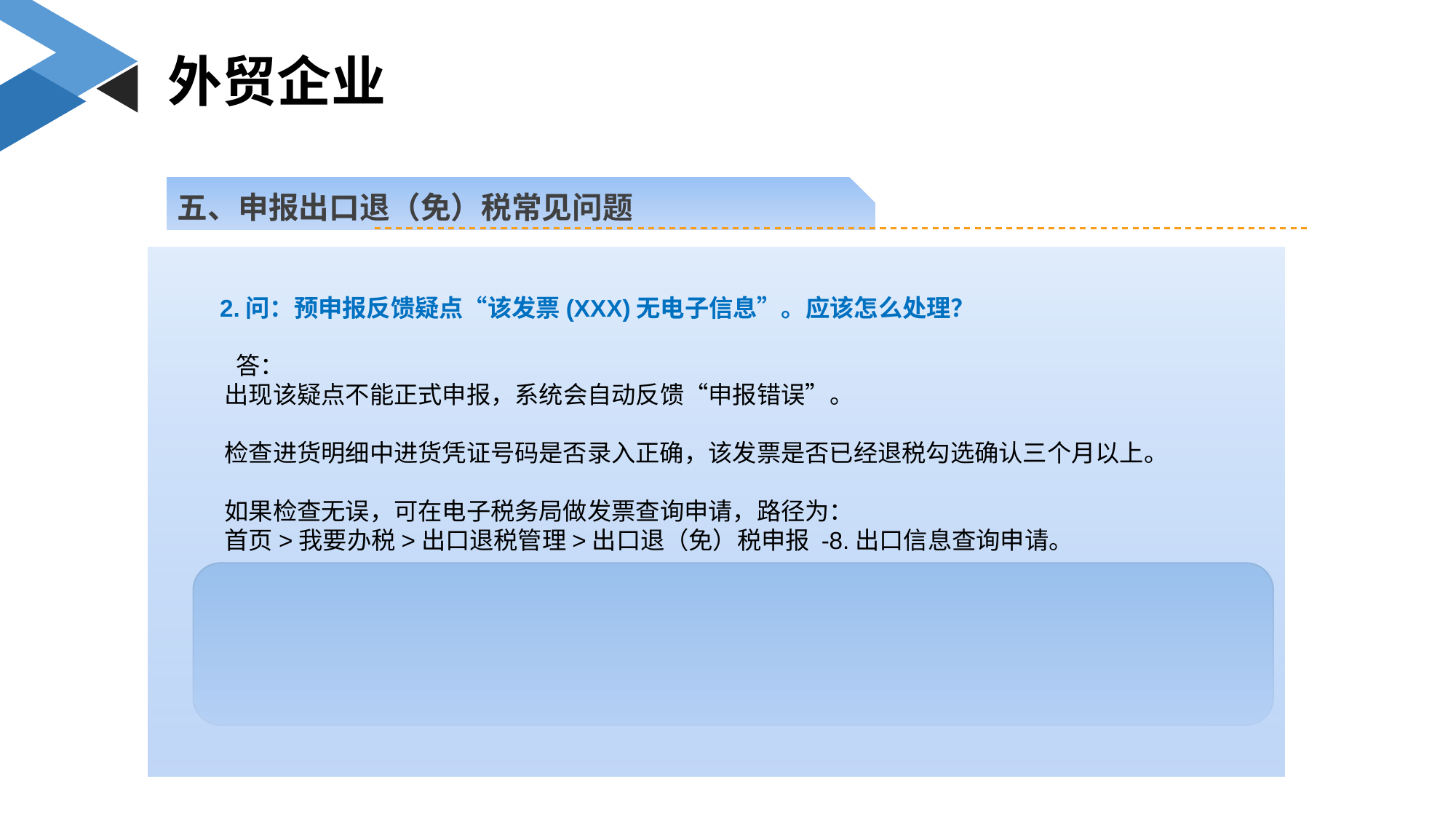

外贸企业

五、申报出口退（免）税常见问题

    2.问：预申报反馈疑点“该发票(XXX)无电子信息”。应该怎么处理？

 答：
出现该疑点不能正式申报，系统会自动反馈“申报错误”。

检查进货明细中进货凭证号码是否录入正确，该发票是否已经退税勾选确认三个月以上。

如果检查无误，可在电子税务局做发票查询申请，路径为：
首页>我要办税>出口退税管理>出口退（免）税申报 -8.出口信息查询申请。